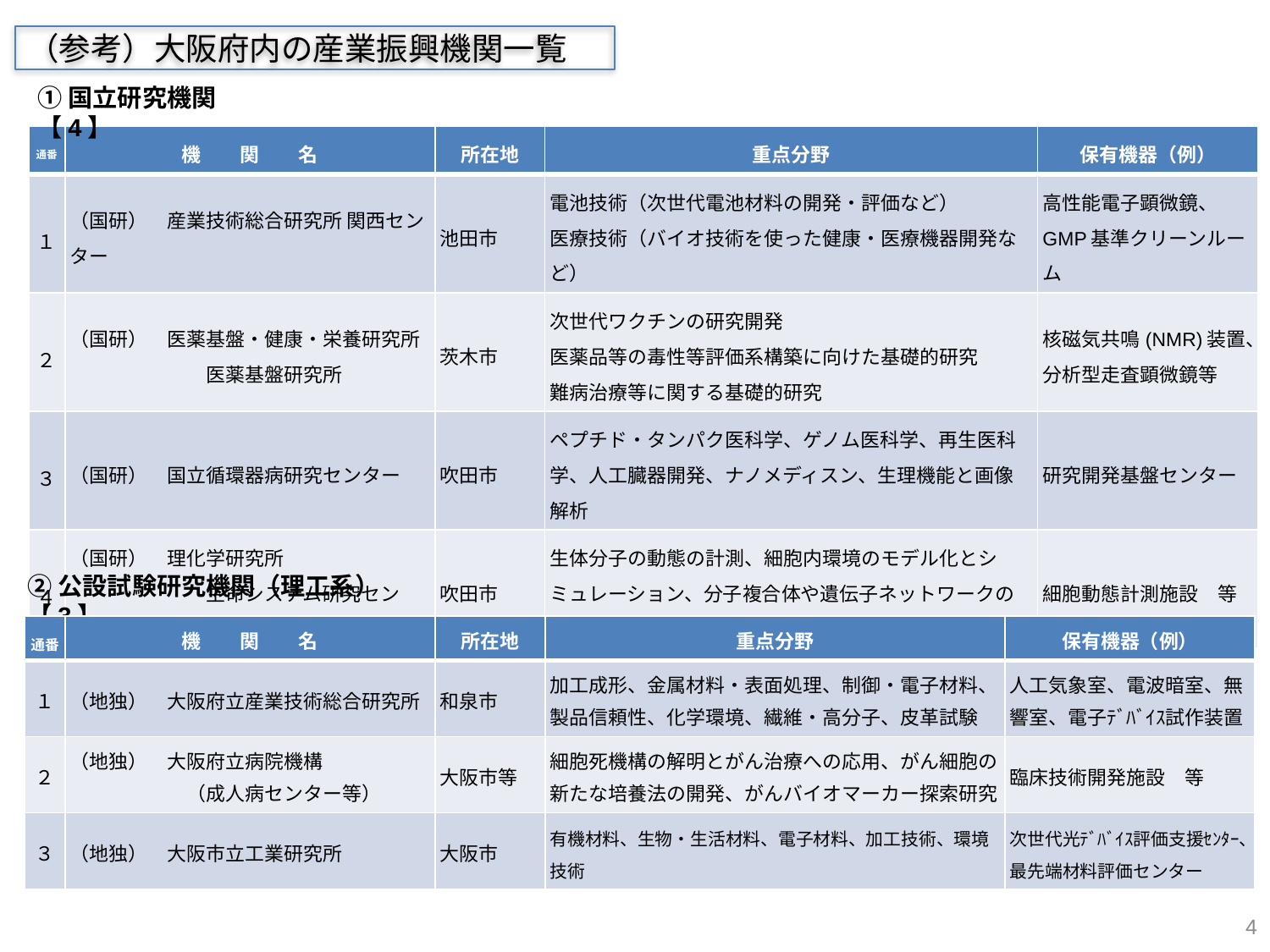

（参考）大阪府内の産業振興機関一覧
①国立研究機関　【4】
| 通番 | 機　　関　　名 | 所在地 | 重点分野 | 保有機器（例） |
| --- | --- | --- | --- | --- |
| １ | （国研）　産業技術総合研究所 関西センター | 池田市 | 電池技術（次世代電池材料の開発・評価など） 医療技術（バイオ技術を使った健康・医療機器開発など） | 高性能電子顕微鏡、 GMP基準クリーンルーム |
| ２ | （国研）　医薬基盤・健康・栄養研究所 　　　　　　　医薬基盤研究所 | 茨木市 | 次世代ワクチンの研究開発 医薬品等の毒性等評価系構築に向けた基礎的研究 難病治療等に関する基礎的研究 | 核磁気共鳴(NMR)装置、分析型走査顕微鏡等 |
| ３ | （国研）　国立循環器病研究センター | 吹田市 | ペプチド・タンパク医科学、ゲノム医科学、再生医科学、人工臓器開発、ナノメディスン、生理機能と画像解析 | 研究開発基盤センター |
| ４ | （国研）　理化学研究所 　　　　　　　生命システム研究センター | 吹田市 | 生体分子の動態の計測、細胞内環境のモデル化とシミュレーション、分子複合体や遺伝子ネットワークのデザイン | 細胞動態計測施設　等 |
②公設試験研究機関（理工系）【3】
| 通番 | 機　　関　　名 | 所在地 | 重点分野 | 保有機器（例） |
| --- | --- | --- | --- | --- |
| １ | （地独）　大阪府立産業技術総合研究所 | 和泉市 | 加工成形、金属材料・表面処理、制御・電子材料、製品信頼性、化学環境、繊維・高分子、皮革試験 | 人工気象室、電波暗室、無響室、電子ﾃﾞﾊﾞｲｽ試作装置 |
| ２ | （地独）　大阪府立病院機構 　　　　　　（成人病センター等） | 大阪市等 | 細胞死機構の解明とがん治療への応用、がん細胞の新たな培養法の開発、がんバイオマーカー探索研究 | 臨床技術開発施設　等 |
| ３ | （地独）　大阪市立工業研究所 | 大阪市 | 有機材料、生物・生活材料、電子材料、加工技術、環境技術 | 次世代光ﾃﾞﾊﾞｲｽ評価支援ｾﾝﾀｰ、最先端材料評価センター |
4